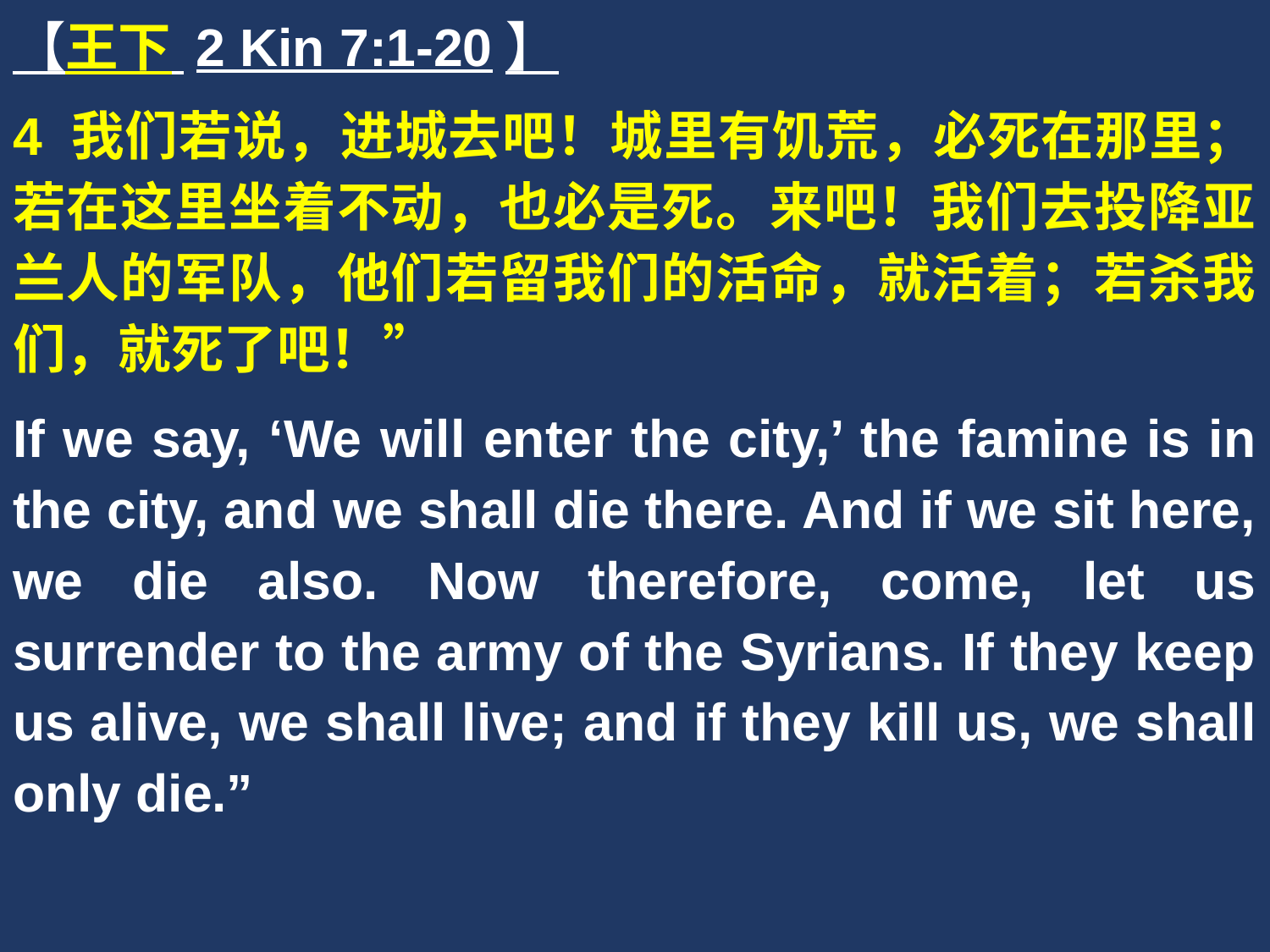

【王下 2 Kin 7:1-20】
4 我们若说，进城去吧！城里有饥荒，必死在那里；若在这里坐着不动，也必是死。来吧！我们去投降亚兰人的军队，他们若留我们的活命，就活着；若杀我们，就死了吧！”
If we say, ‘We will enter the city,’ the famine is in the city, and we shall die there. And if we sit here, we die also. Now therefore, come, let us surrender to the army of the Syrians. If they keep us alive, we shall live; and if they kill us, we shall only die.”